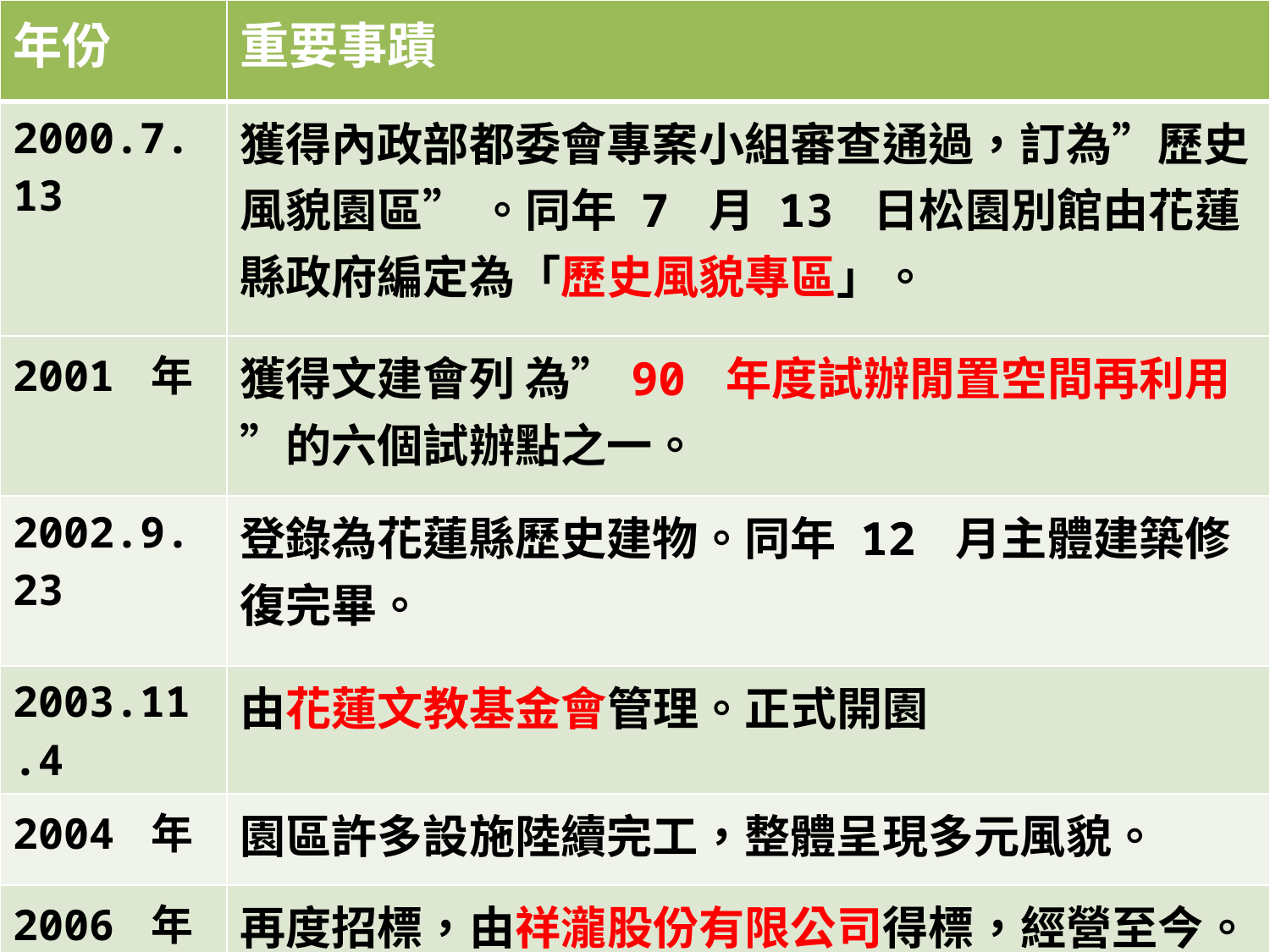

| 年份 | 重要事蹟 |
| --- | --- |
| 2000.7.13 | 獲得內政部都委會專案小組審查通過，訂為”歷史風貌園區” 。同年 7 月 13 日松園別館由花蓮縣政府編定為「歷史風貌專區」。 |
| 2001 年 | 獲得文建會列 為”90 年度試辦閒置空間再利用”的六個試辦點之一。 |
| 2002.9.23 | 登錄為花蓮縣歷史建物。同年 12 月主體建築修復完畢。 |
| 2003.11.4 | 由花蓮文教基金會管理。正式開園 |
| 2004 年 | 園區許多設施陸續完工，整體呈現多元風貌。 |
| 2006 年 | 再度招標，由祥瀧股份有限公司得標，經營至今。 |
#